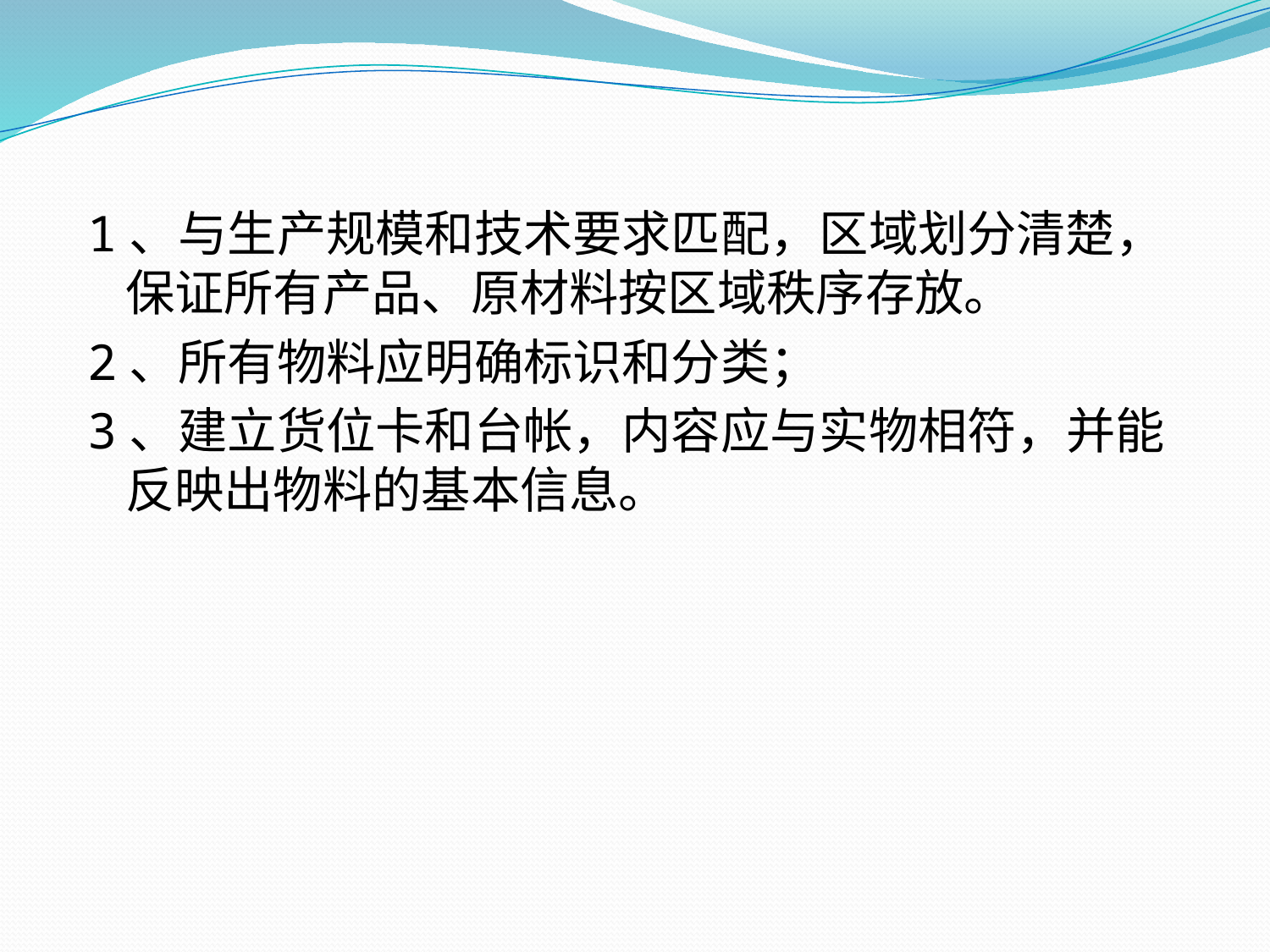

1、与生产规模和技术要求匹配，区域划分清楚，保证所有产品、原材料按区域秩序存放。
2、所有物料应明确标识和分类；
3、建立货位卡和台帐，内容应与实物相符，并能反映出物料的基本信息。